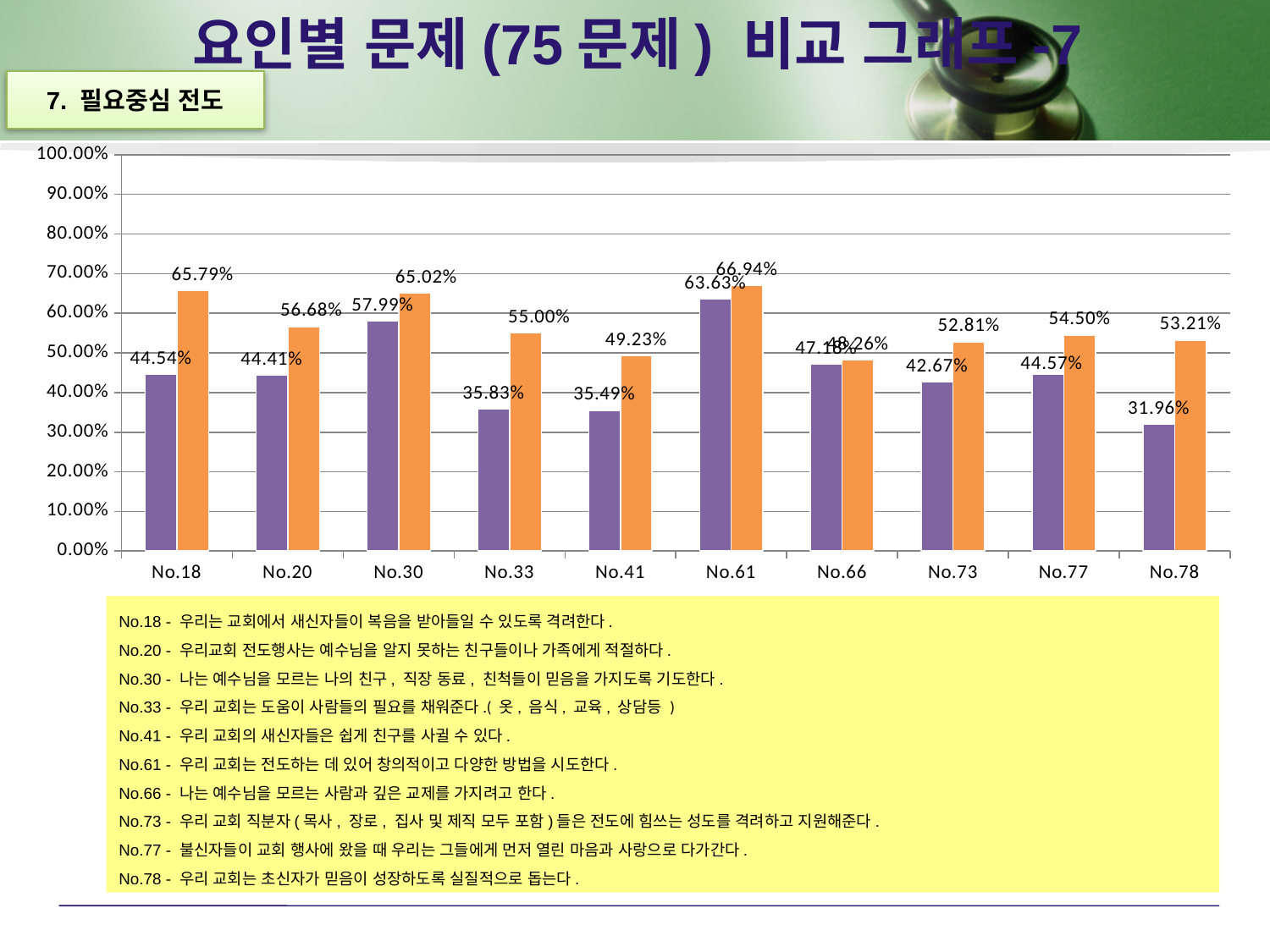

# 요인별 문제(75문제) 비교 그래프-7

7. 필요중심 전도

### Chart

| Category | 목회자% | 목회자% |
|---|---|---|
|  | 0.44536381555597543 | 0.6579415030604795 |
|  | 0.4441423919932731 | 0.5667880551179731 |
|  | 0.5798913498924041 | 0.6502135679189505 |
|  | 0.35829800431934605 | 0.5500295535680201 |
|  | 0.3548978213555565 | 0.49233272601403805 |
|  | 0.6362901680928378 | 0.6694184782614783 |
|  | 0.47176891518079017 | 0.48258303117407964 |
|  | 0.42666622929941495 | 0.528131375792244 |
|  | 0.44572345672060726 | 0.5450057483011216 |
|  | 0.3196175008735093 | 0.5320621165593488 |
No.18 - 우리는 교회에서 새신자들이 복음을 받아들일 수 있도록 격려한다.
No.20 - 우리교회 전도행사는 예수님을 알지 못하는 친구들이나 가족에게 적절하다.
No.30 - 나는 예수님을 모르는 나의 친구, 직장 동료, 친척들이 믿음을 가지도록 기도한다.
No.33 - 우리 교회는 도움이 사람들의 필요를 채워준다.( 옷, 음식, 교육, 상담등 )
No.41 - 우리 교회의 새신자들은 쉽게 친구를 사귈 수 있다.
No.61 - 우리 교회는 전도하는 데 있어 창의적이고 다양한 방법을 시도한다.
No.66 - 나는 예수님을 모르는 사람과 깊은 교제를 가지려고 한다.
No.73 - 우리 교회 직분자(목사, 장로, 집사 및 제직 모두 포함)들은 전도에 힘쓰는 성도를 격려하고 지원해준다.
No.77 - 불신자들이 교회 행사에 왔을 때 우리는 그들에게 먼저 열린 마음과 사랑으로 다가간다.
No.78 - 우리 교회는 초신자가 믿음이 성장하도록 실질적으로 돕는다.